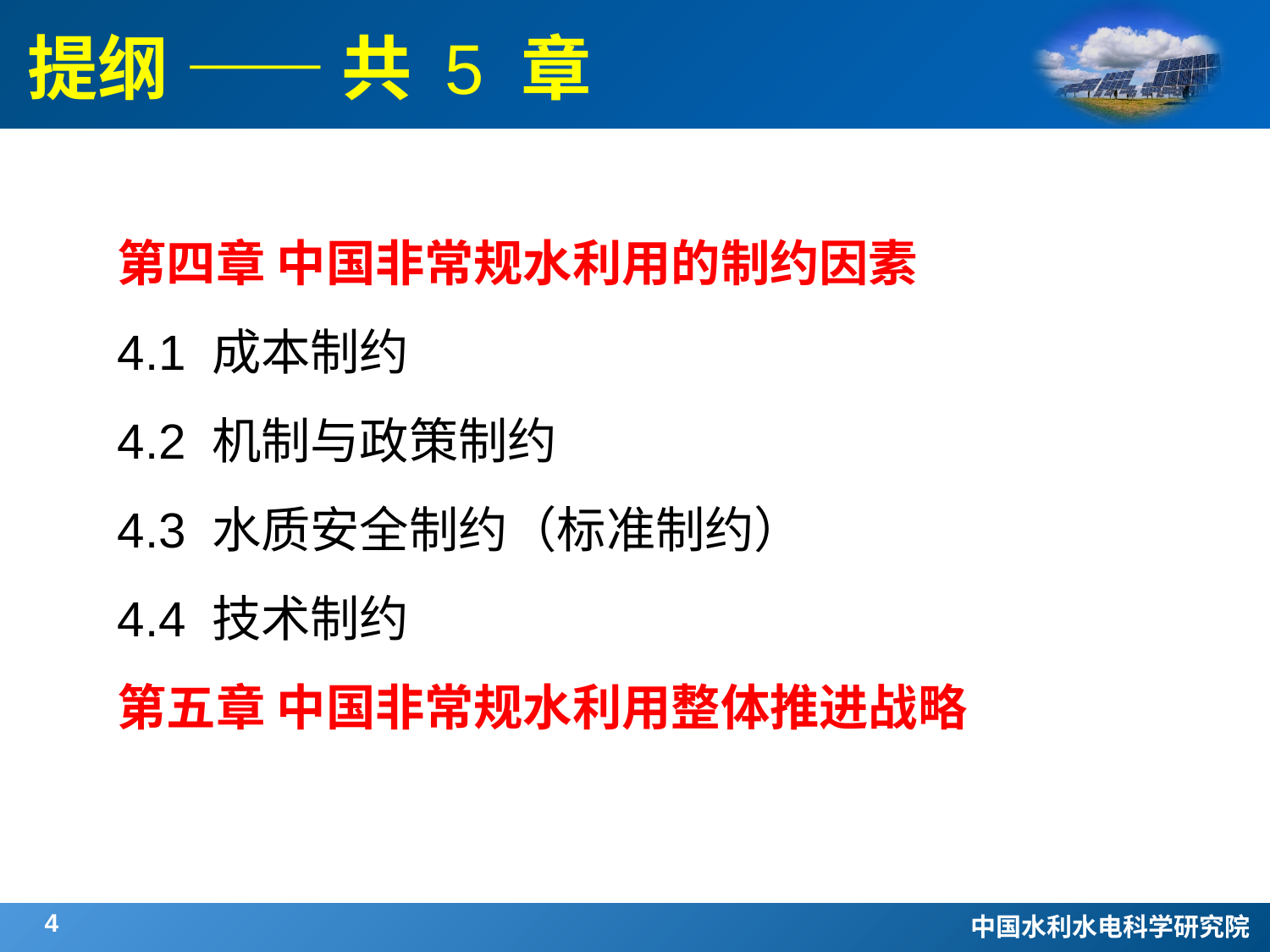

提纲 —— 共 5 章
第四章 中国非常规水利用的制约因素
4.1 成本制约
4.2 机制与政策制约
4.3 水质安全制约（标准制约）
4.4 技术制约
第五章 中国非常规水利用整体推进战略